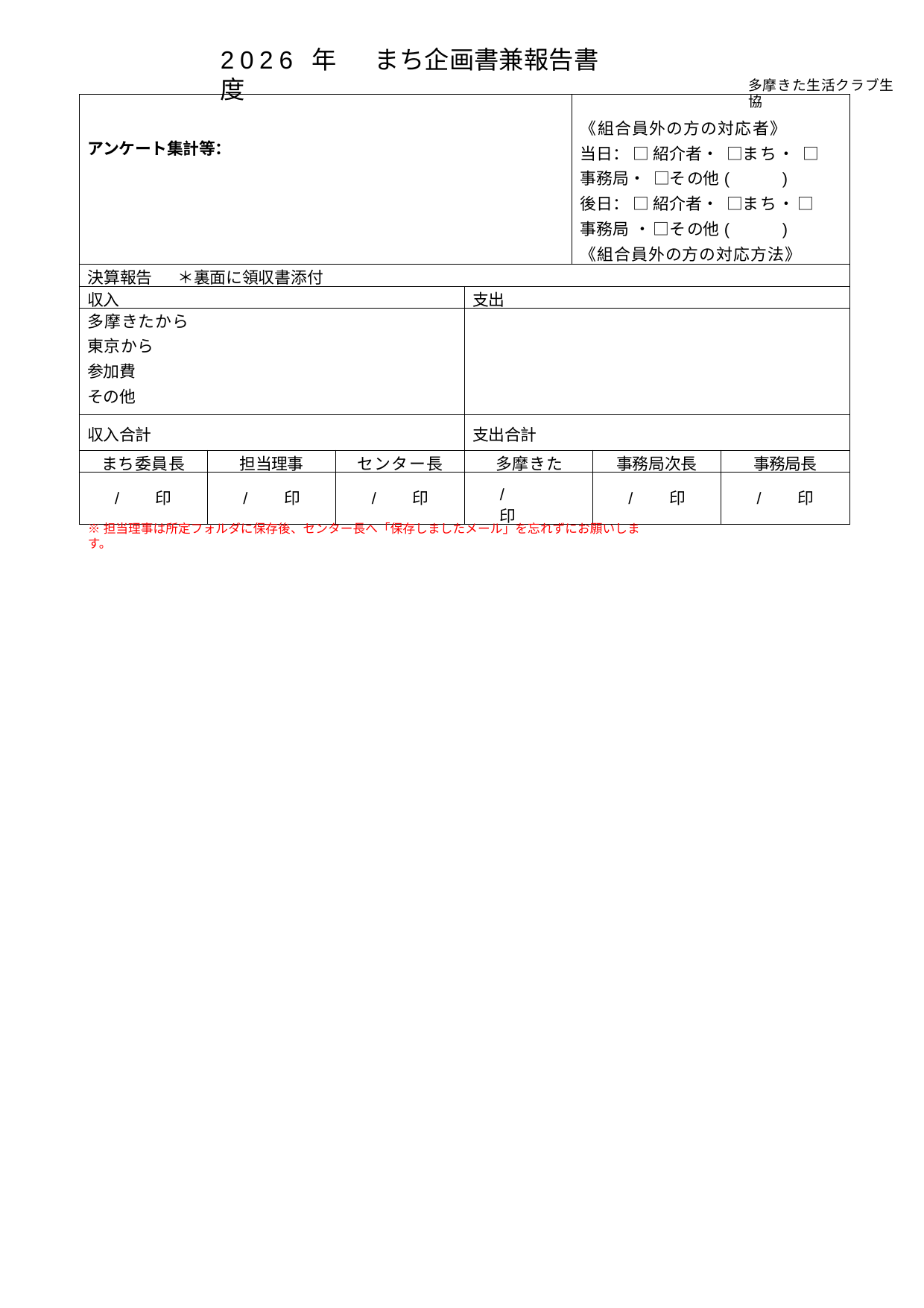

2026 年度
まち企画書兼報告書
多摩きた生活クラブ生協
| アンケート集計等： |  |  |  | 《組合員外の方の対応者》 当日：□紹介者・□まち・□事務局・□その他( ) 後日：□紹介者・□まち・□事務局・□その他( ) 《組合員外の方の対応方法》 |  |  |
| --- | --- | --- | --- | --- | --- | --- |
| 決算報告 ＊裏面に領収書添付 |  |  |  |  |  |  |
| 収入 |  |  | 支出 |  |  |  |
| 多摩きたから 東京から 参加費その他 |  |  |  |  |  |  |
| 収入合計 |  |  | 支出合計 |  |  |  |
| まち委員長 | 担当理事 | センター長 | 多摩きた |  | 事務局次長 | 事務局長 |
| / 印 | / 印 | / 印 | / 印 |  | / 印 | / 印 |
※担当理事は所定フォルダに保存後、センター長へ「保存しましたメール」を忘れずにお願いします。